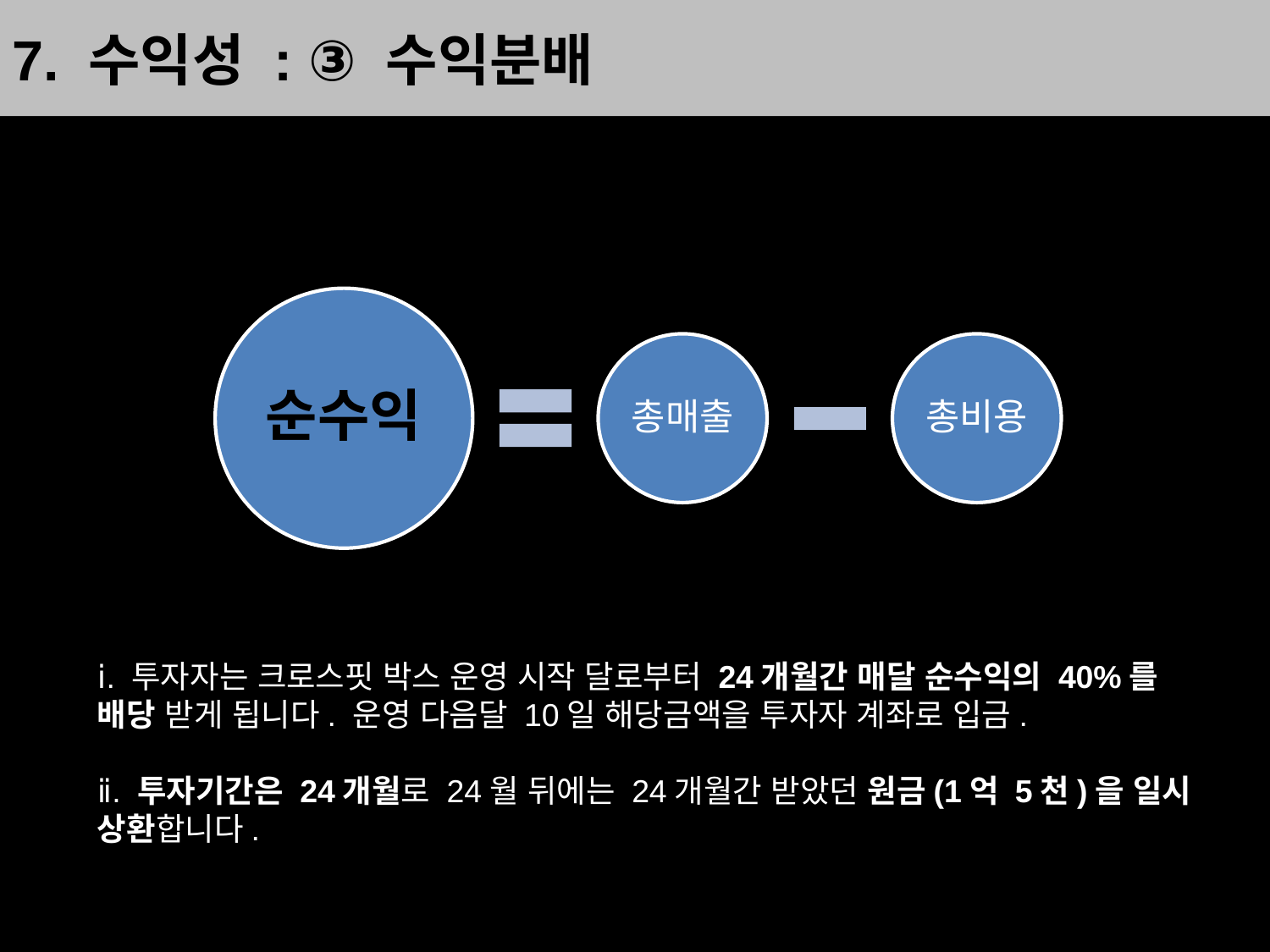

7. 수익성 : ③ 수익분배
순수익

총매출

총비용
ⅰ. 투자자는 크로스핏 박스 운영 시작 달로부터 24개월간 매달 순수익의 40%를 배당 받게 됩니다. 운영 다음달 10일 해당금액을 투자자 계좌로 입금.

ⅱ. 투자기간은 24개월로 24월 뒤에는 24개월간 받았던 원금(1억 5천)을 일시 상환합니다.